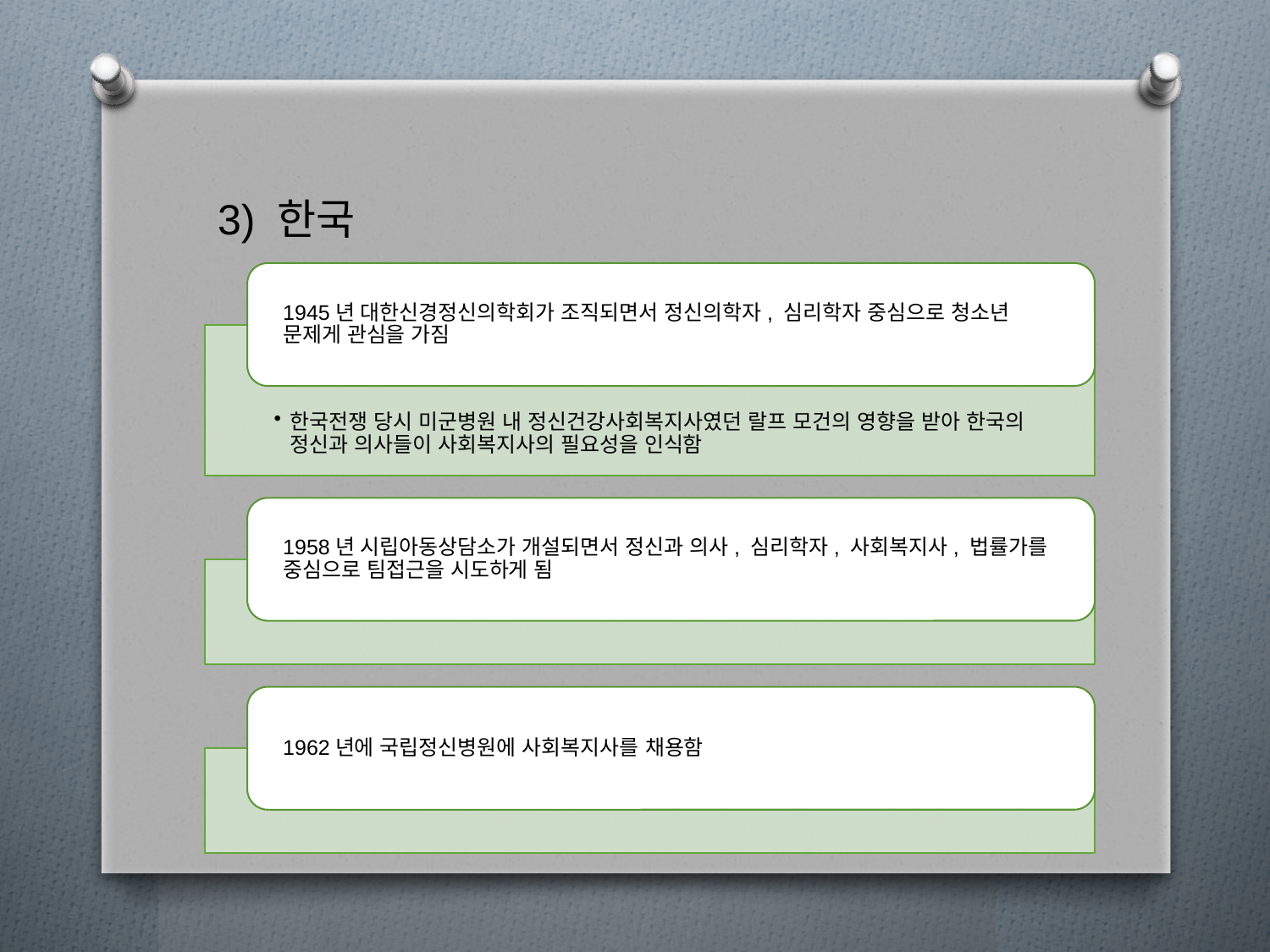

#
3) 한국

한국전쟁 당시 미군병원 내 정신건강사회복지사였던 랄프 모건의 영향을 받아 한국의 정신과 의사들이 사회복지사의 필요성을 인식함
1945년 대한신경정신의학회가 조직되면서 정신의학자, 심리학자 중심으로 청소년 문제게 관심을 가짐
1958년 시립아동상담소가 개설되면서 정신과 의사, 심리학자, 사회복지사, 법률가를 중심으로 팀접근을 시도하게 됨
1962년에 국립정신병원에 사회복지사를 채용함